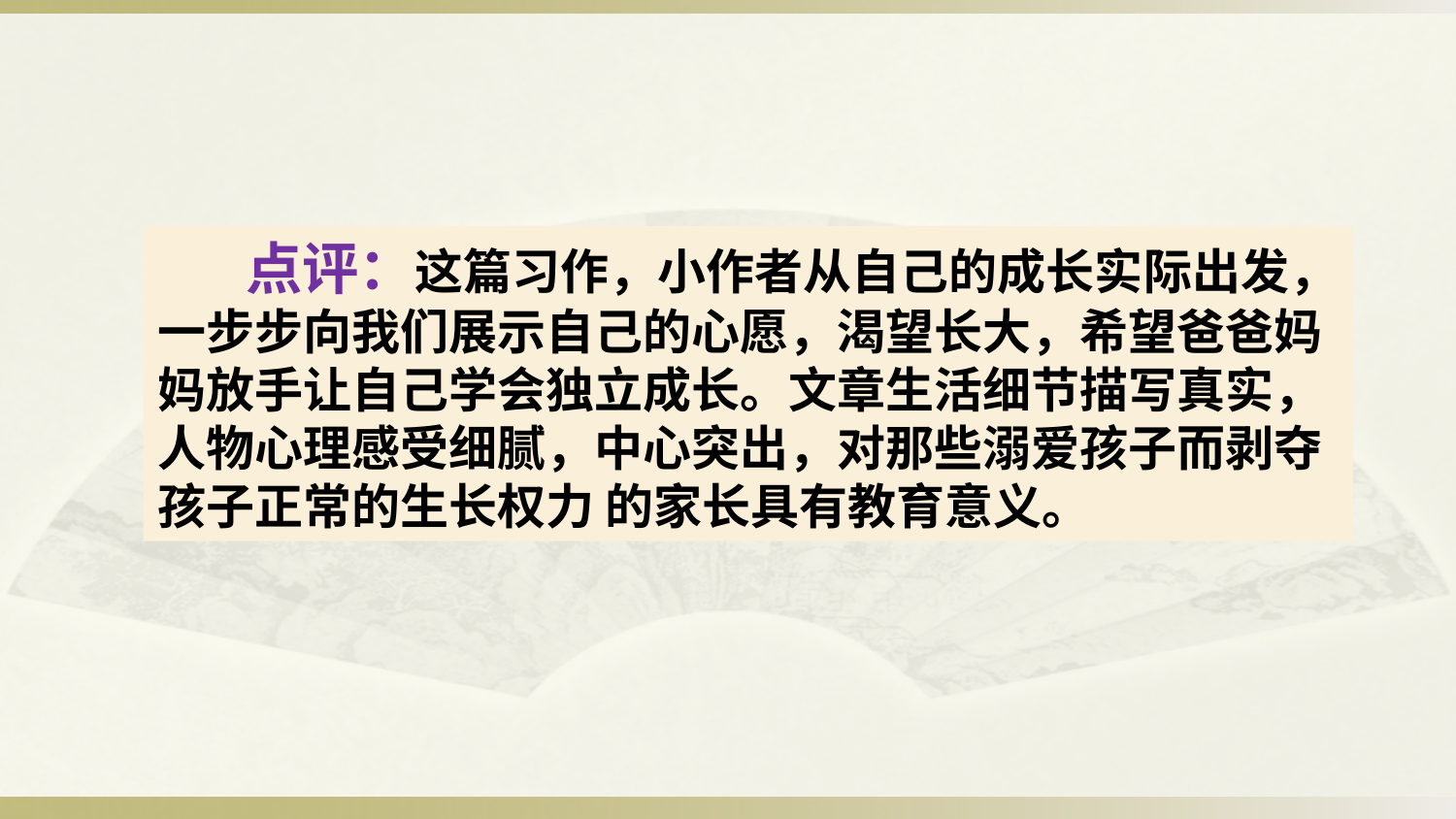

点评：这篇习作，小作者从自己的成长实际出发，一步步向我们展示自己的心愿，渴望长大，希望爸爸妈妈放手让自己学会独立成长。文章生活细节描写真实，人物心理感受细腻，中心突出，对那些溺爱孩子而剥夺孩子正常的生长权力 的家长具有教育意义。